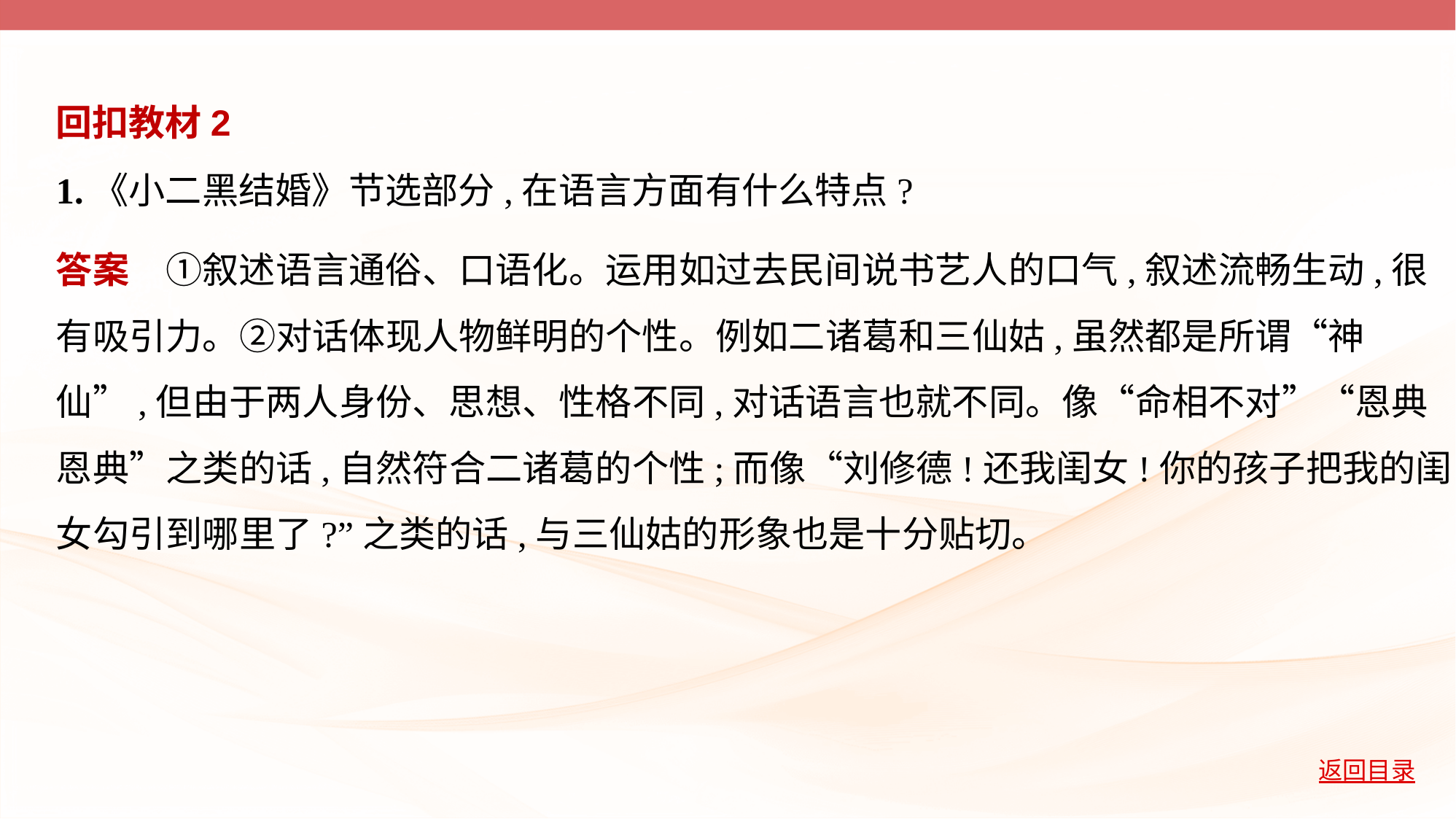

回扣教材2
1.《小二黑结婚》节选部分,在语言方面有什么特点?
答案　①叙述语言通俗、口语化。运用如过去民间说书艺人的口气,叙述流畅生动,很
有吸引力。②对话体现人物鲜明的个性。例如二诸葛和三仙姑,虽然都是所谓“神
仙”,但由于两人身份、思想、性格不同,对话语言也就不同。像“命相不对”“恩典
恩典”之类的话,自然符合二诸葛的个性;而像“刘修德!还我闺女!你的孩子把我的闺
女勾引到哪里了?”之类的话,与三仙姑的形象也是十分贴切。